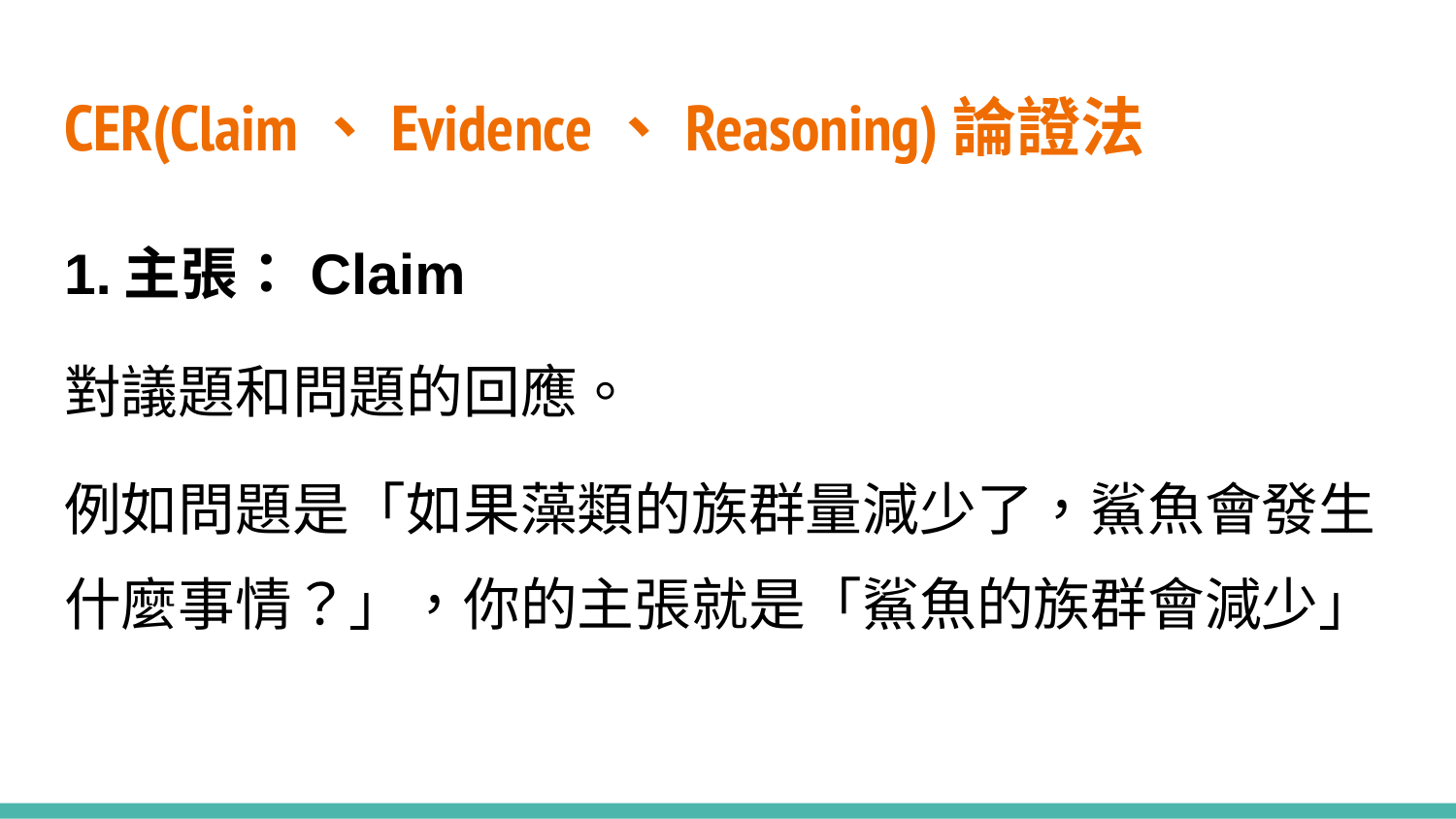

# CER(Claim、Evidence、Reasoning)論證法
1.主張：Claim
對議題和問題的回應。
例如問題是「如果藻類的族群量減少了，鯊魚會發生什麼事情？」，你的主張就是「鯊魚的族群會減少」